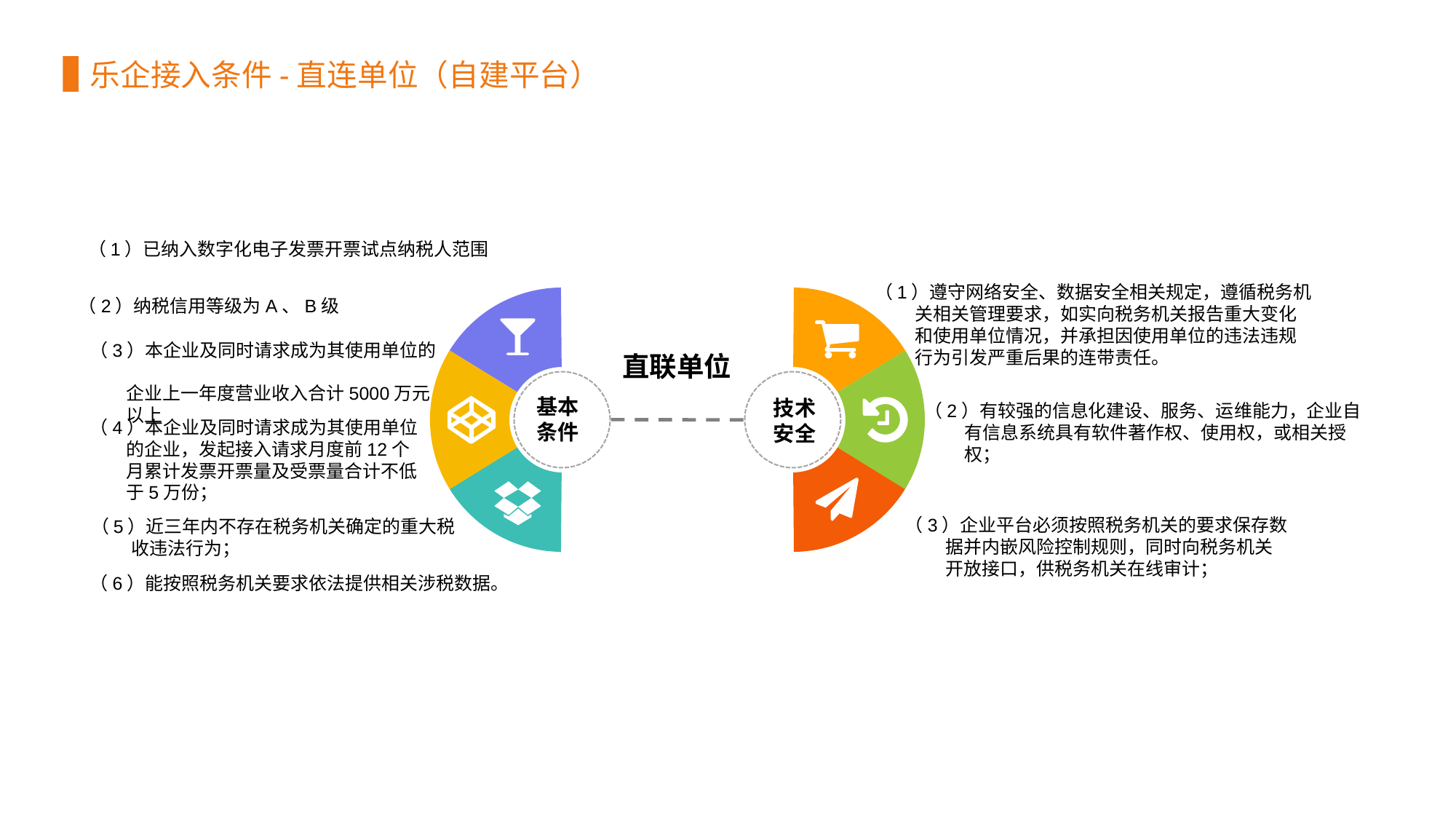

乐企接入条件-直连单位（自建平台）
（1）已纳入数字化电子发票开票试点纳税人范围
（1）遵守网络安全、数据安全相关规定，遵循税务机
         关相关管理要求，如实向税务机关报告重大变化
         和使用单位情况，并承担因使用单位的违法违规
         行为引发严重后果的连带责任。

（2）纳税信用等级为A、B级
（3）本企业及同时请求成为其使用单位的
        企业上一年度营业收入合计5000万元
        以上
直联单位
基本条件
技术安全
（2）有较强的信息化建设、服务、运维能力，企业自
         有信息系统具有软件著作权、使用权，或相关授
         权；
（4）本企业及同时请求成为其使用单位
        的企业，发起接入请求月度前12个
        月累计发票开票量及受票量合计不低
        于5万份；
（3）企业平台必须按照税务机关的要求保存数
         据并内嵌风险控制规则，同时向税务机关
         开放接口，供税务机关在线审计；
（5）近三年内不存在税务机关确定的重大税
         收违法行为；
（6）能按照税务机关要求依法提供相关涉税数据。